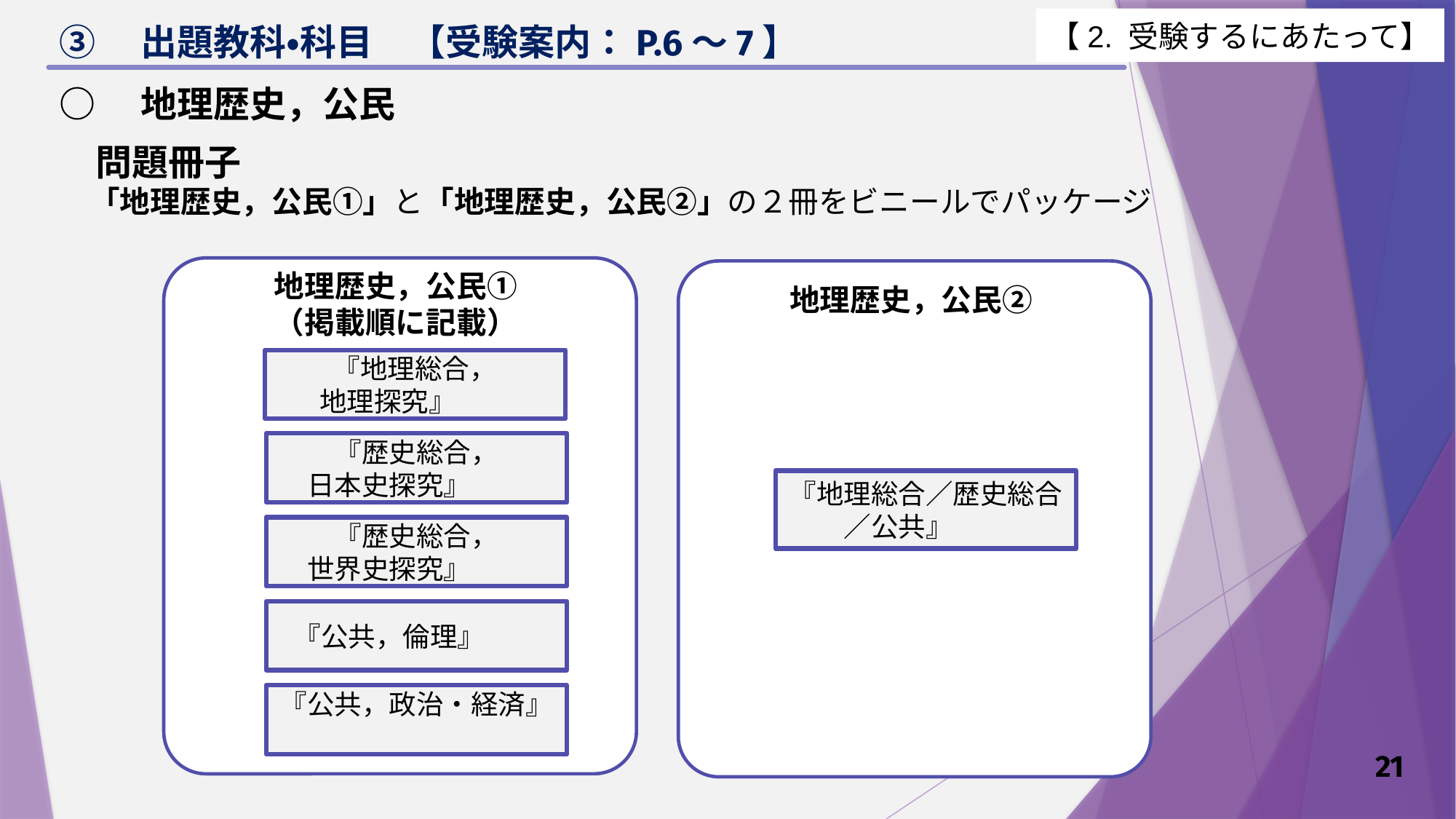

【2. 受験するにあたって】
# ③　出題教科・科目　【受験案内：P.6～7】
○　地理歴史，公民

　問題冊子
　「地理歴史，公民①」と「地理歴史，公民②」の２冊をビニールでパッケージ
地理歴史，公民②

『地理総合／歴史総合
／公共』

地理歴史，公民①
（掲載順に記載）
『地理総合，
地理探究』
『歴史総合，
日本史探究』
『歴史総合，
世界史探究』
『公共，倫理』
『公共，政治・経済』
21